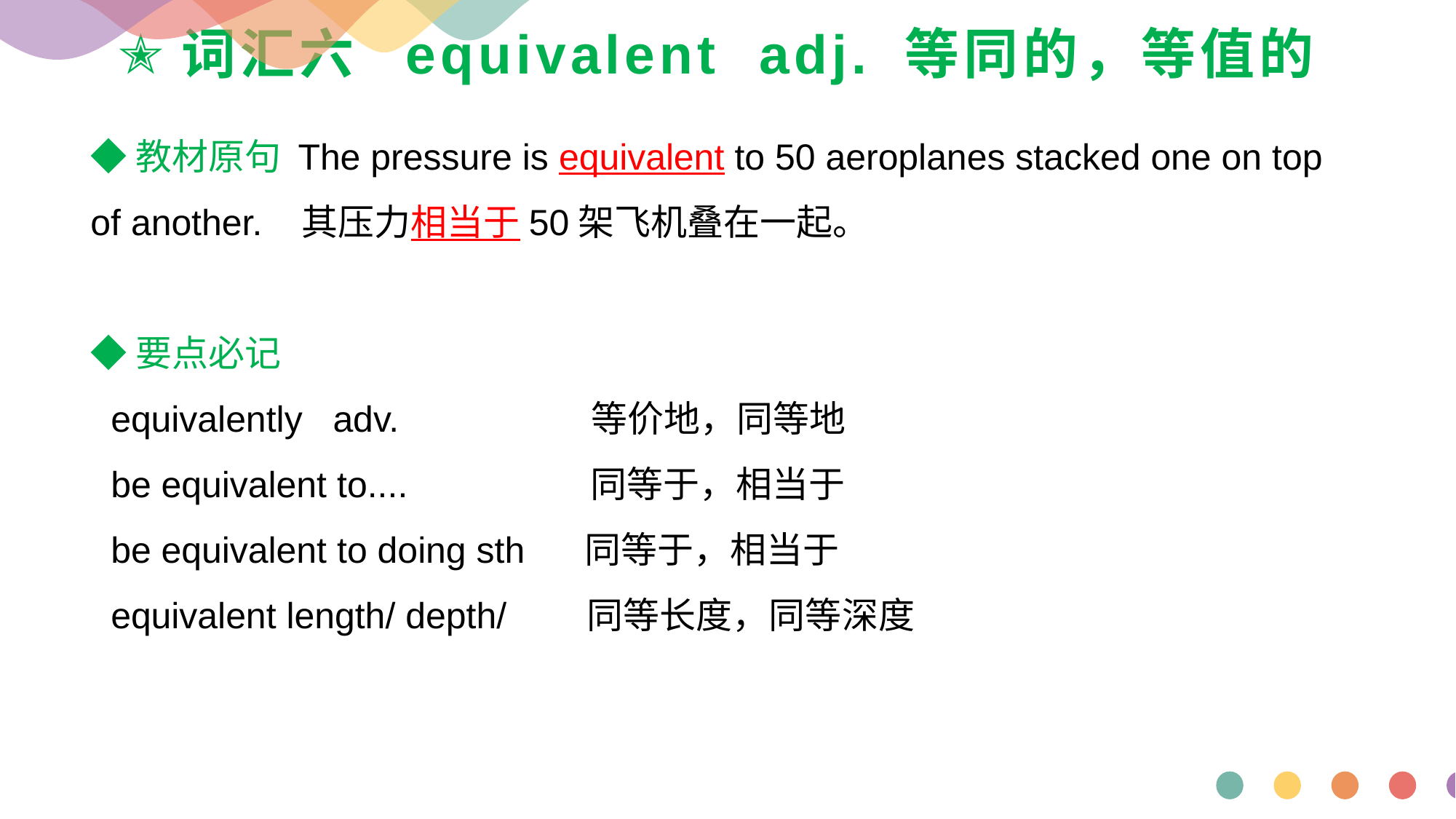

# ✭词汇六  equivalent  adj. 等同的，等值的
◆教材原句 The pressure is equivalent to 50 aeroplanes stacked one on top of another.   其压力相当于50架飞机叠在一起。

◆要点必记
  equivalently   adv.                  等价地，同等地
  be equivalent to....                 同等于，相当于
  be equivalent to doing sth     同等于，相当于
  equivalent length/ depth/       同等长度，同等深度